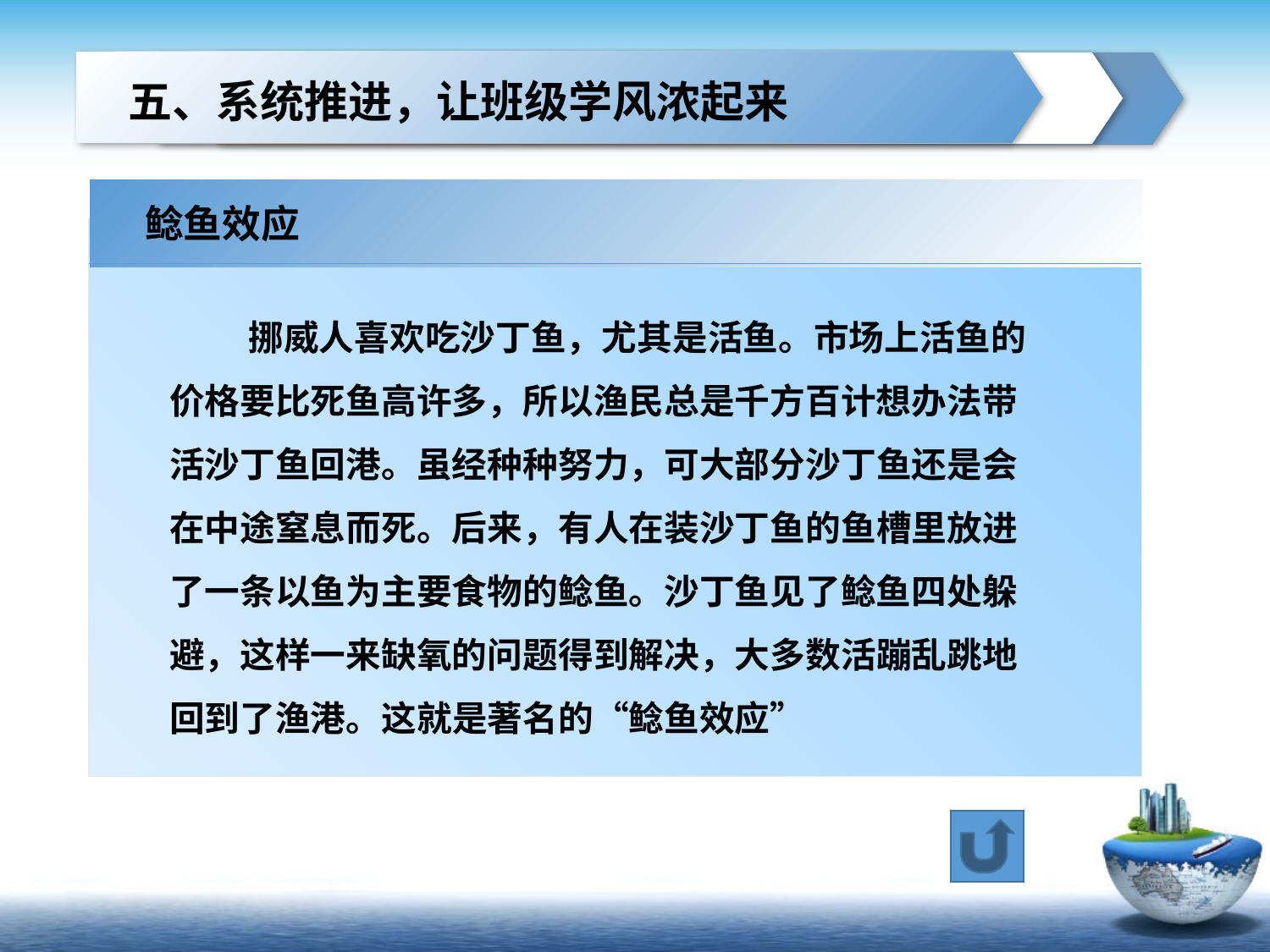

五、系统推进，让班级学风浓起来

  鲶鱼效应
         挪威人喜欢吃沙丁鱼，尤其是活鱼。市场上活鱼的价格要比死鱼高许多，所以渔民总是千方百计想办法带活沙丁鱼回港。虽经种种努力，可大部分沙丁鱼还是会在中途窒息而死。后来，有人在装沙丁鱼的鱼槽里放进了一条以鱼为主要食物的鲶鱼。沙丁鱼见了鲶鱼四处躲避，这样一来缺氧的问题得到解决，大多数活蹦乱跳地回到了渔港。这就是著名的“鲶鱼效应”